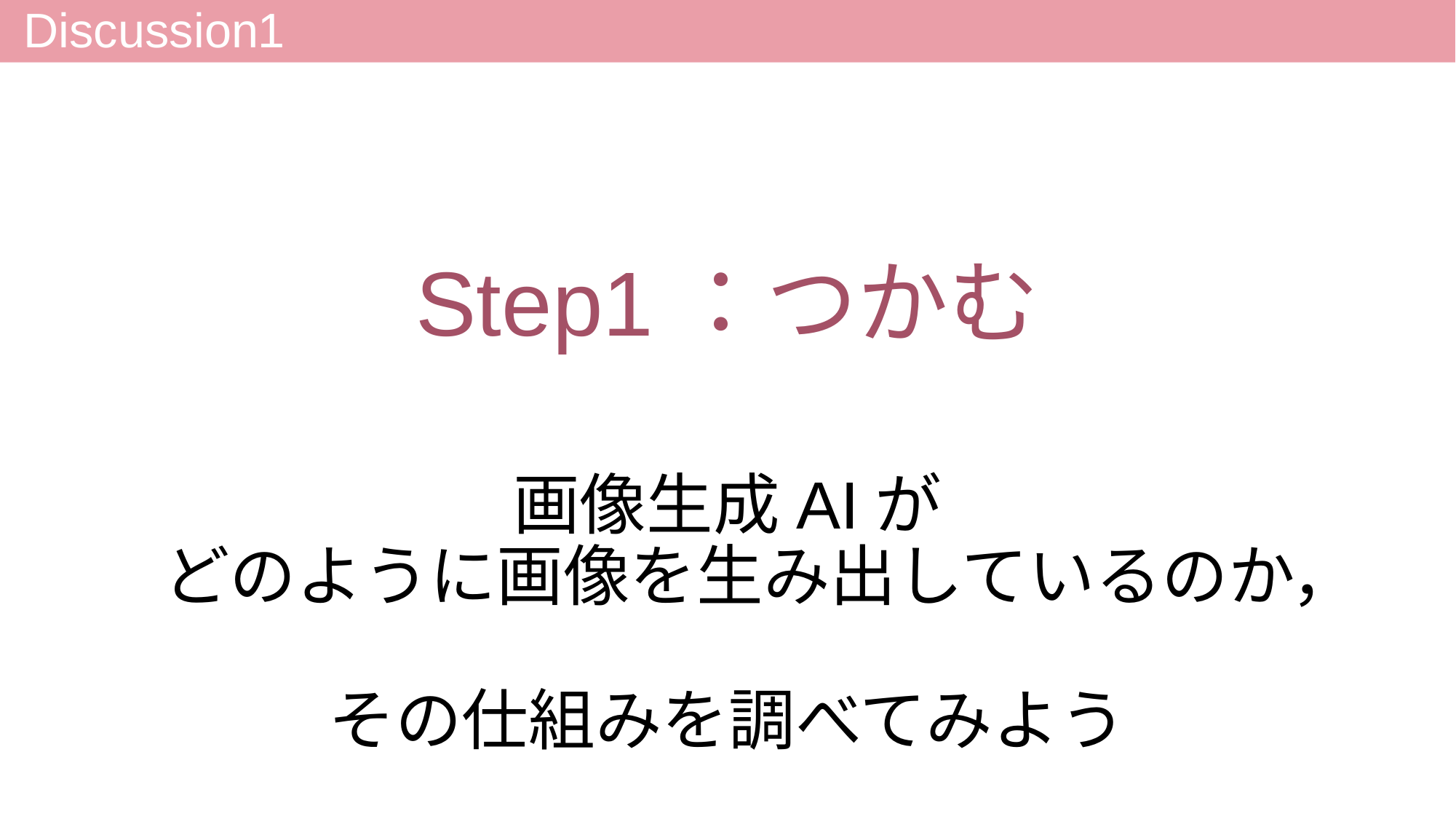

Discussion1
# Step1：つかむ
画像生成AIが
どのように画像を生み出しているのか，
その仕組みを調べてみよう